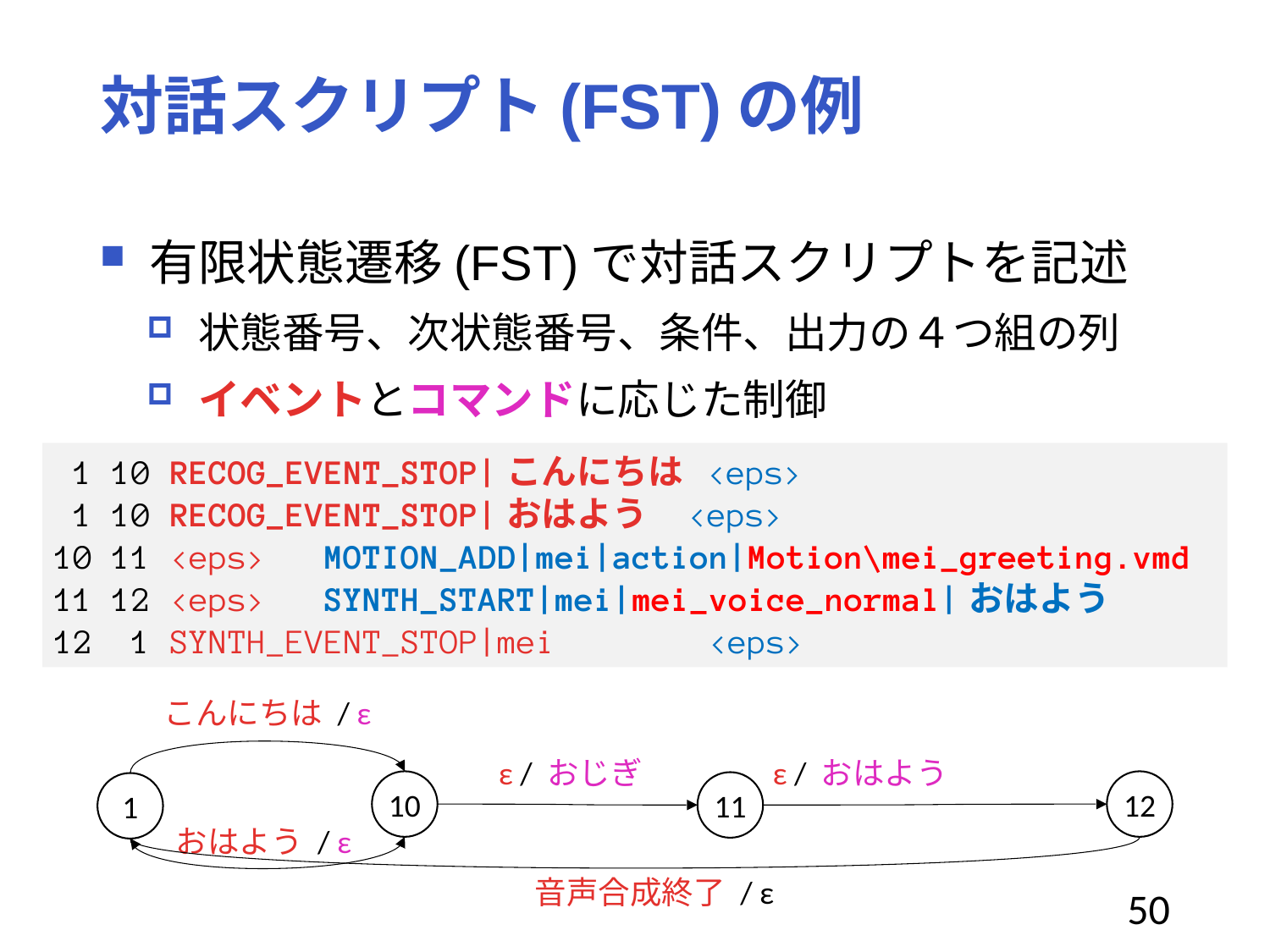

# 対話スクリプト(FST)の例
有限状態遷移(FST)で対話スクリプトを記述
状態番号、次状態番号、条件、出力の４つ組の列
イベントとコマンドに応じた制御
 1 10 RECOG_EVENT_STOP|こんにちは  <eps>
 1 10 RECOG_EVENT_STOP|おはよう    <eps>
10 11 <eps>   MOTION_ADD|mei|action|Motion\mei_greeting.vmd
11 12 <eps>   SYNTH_START|mei|mei_voice_normal|おはよう
12  1 SYNTH_EVENT_STOP|mei 	 <eps>
こんにちは / ε
 ε / おじぎ
 ε / おはよう
10
12
11
1
おはよう / ε
音声合成終了 / ε
50